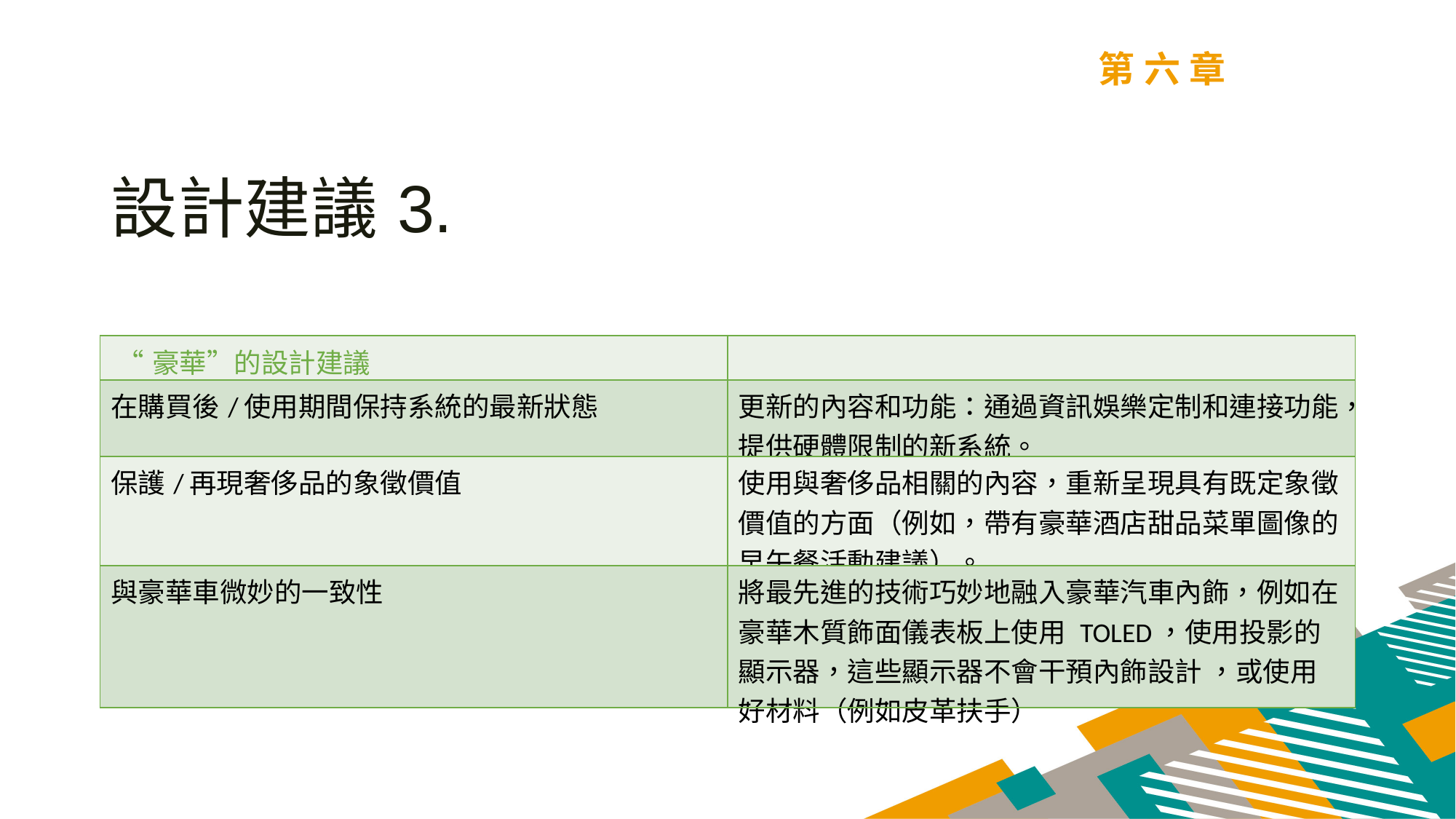

第六章
設計建議3.
| “豪華”的設計建議 |  |
| --- | --- |
| 在購買後/使用期間保持系統的最新狀態 | 更新的內容和功能：通過資訊娛樂定制和連接功能，提供硬體限制的新系統。 |
| 保護/再現奢侈品的象徵價值 | 使用與奢侈品相關的內容，重新呈現具有既定象徵價值的方面（例如，帶有豪華酒店甜品菜單圖像的早午餐活動建議）。 |
| 與豪華車微妙的一致性 | 將最先進的技術巧妙地融入豪華汽車內飾，例如在豪華木質飾面儀表板上使用 TOLED，使用投影的顯示器，這些顯示器不會干預內飾設計 ，或使用好材料（例如皮革扶手） |